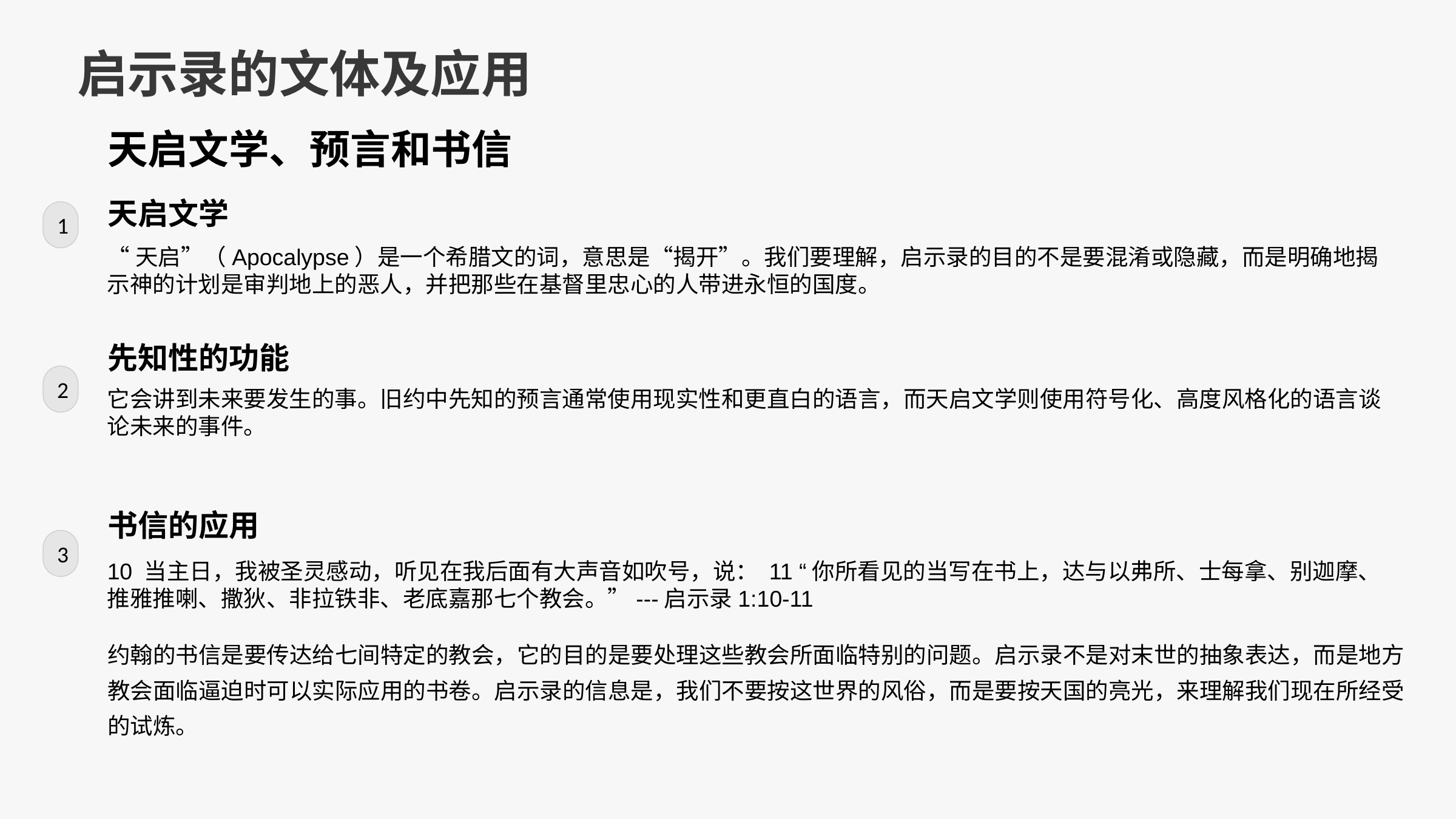

启示录的文体及应用
天启文学、预言和书信
1
天启文学
“天启”（Apocalypse）是一个希腊文的词，意思是“揭开”。我们要理解，启示录的目的不是要混淆或隐藏，而是明确地揭示神的计划是审判地上的恶人，并把那些在基督里忠心的人带进永恒的国度。
先知性的功能
2
它会讲到未来要发生的事。旧约中先知的预言通常使用现实性和更直白的语言，而天启文学则使用符号化、高度风格化的语言谈论未来的事件。
书信的应用
3
‪10 当主日，我被圣灵感动，听见在我后面有大声音如吹号，说： 11 “你所看见的当写在书上，达与以弗所、士每拿、别迦摩、推雅推喇、撒狄、非拉铁非、老底嘉那七个教会。”---启示录‬1:10-11

约翰的书信是要传达给七间特定的教会，它的目的是要处理这些教会所面临特别的问题。启示录不是对末世的抽象表达，而是地方教会面临逼迫时可以实际应用的书卷。启示录的信息是，我们不要按这世界的风俗，而是要按天国的亮光，来理解我们现在所经受的试炼。